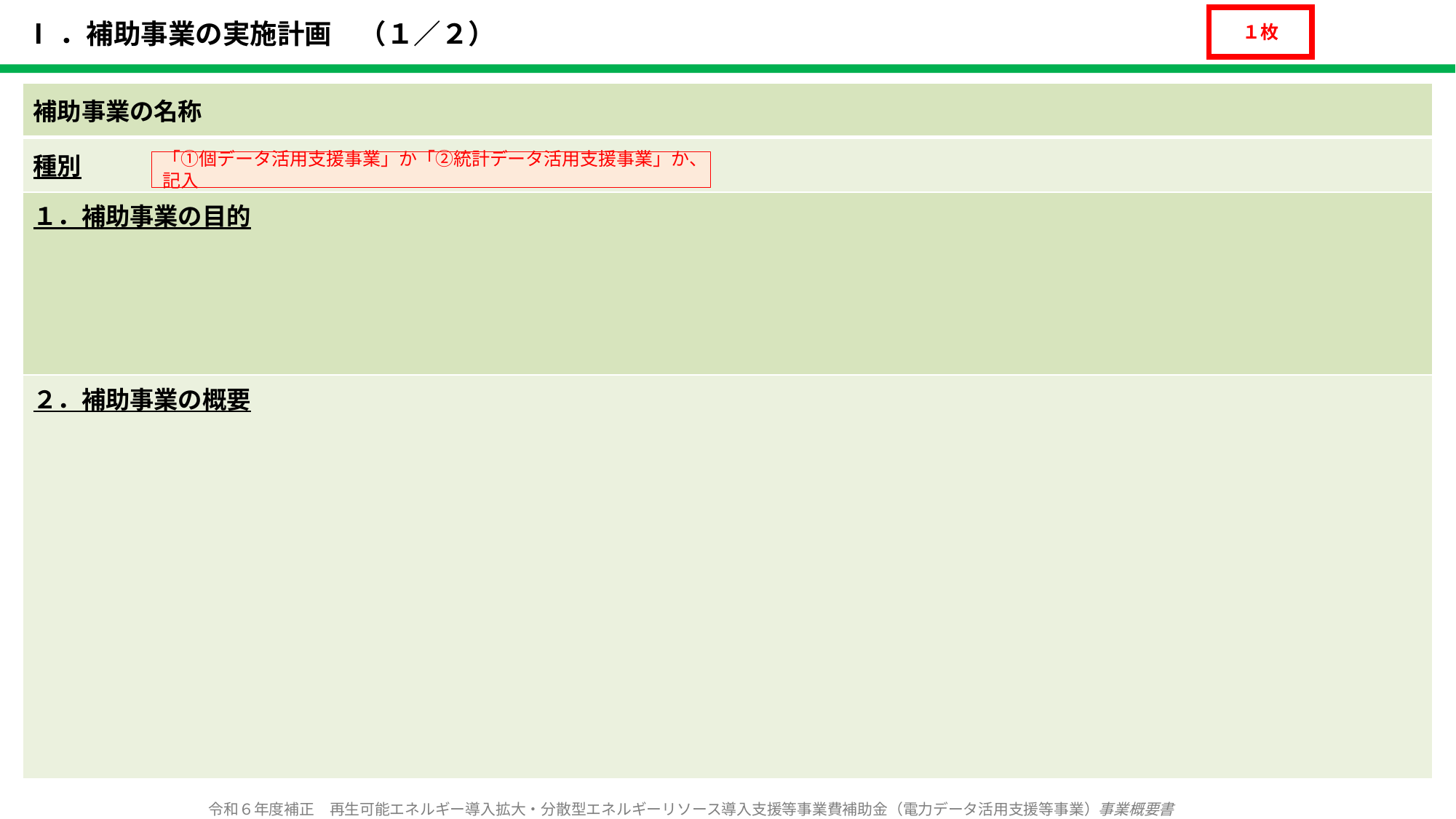

# Ⅰ．補助事業の実施計画　（１／２）
１枚
| 補助事業の名称 |
| --- |
| 種別 |
| １．補助事業の目的 |
| ２．補助事業の概要 |
「①個データ活用支援事業」か「②統計データ活用支援事業」か、記入